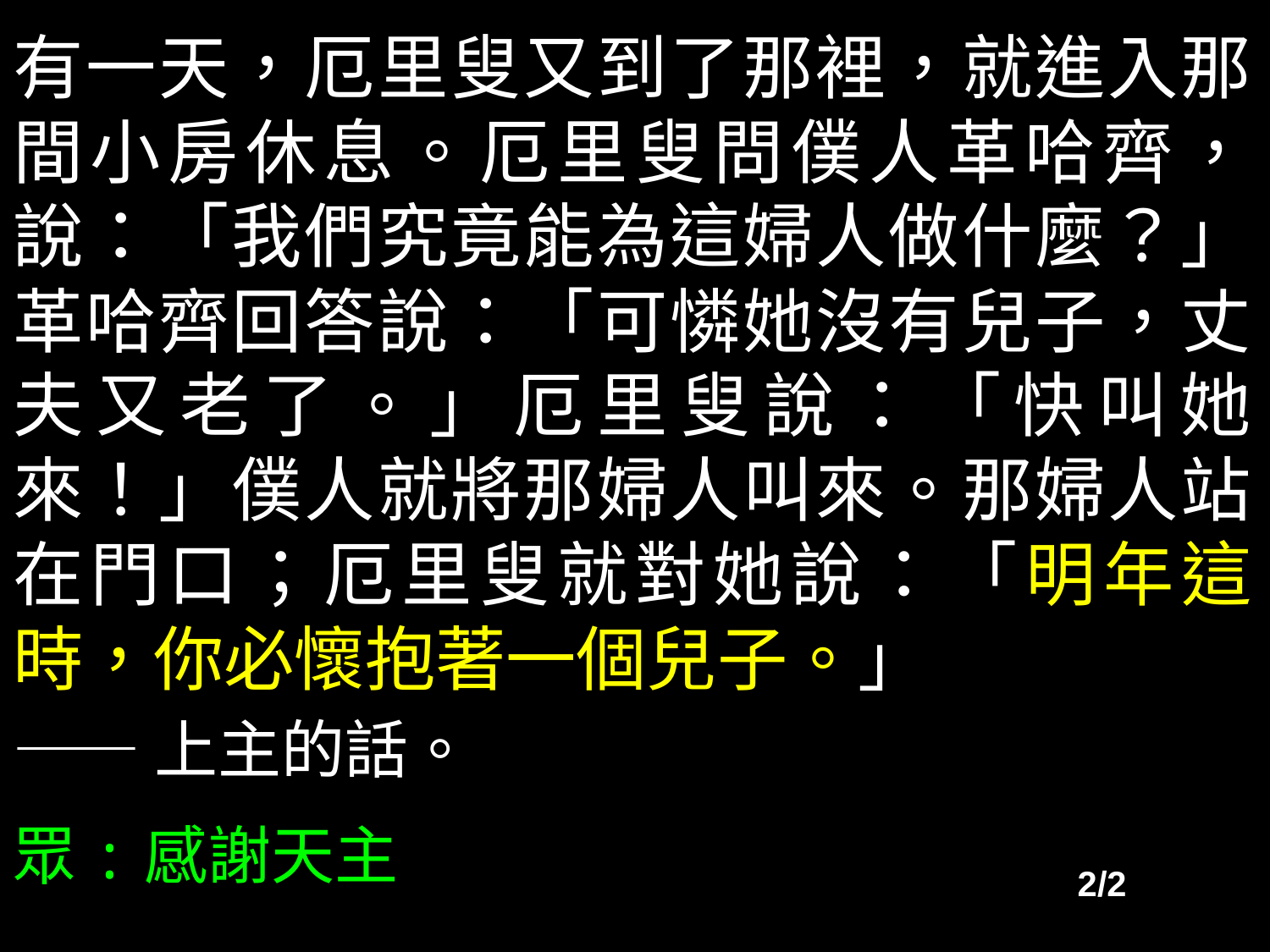

有一天，厄里叟又到了那裡，就進入那間小房休息。厄里叟問僕人革哈齊，說：「我們究竟能為這婦人做什麼？」革哈齊回答說：「可憐她沒有兒子，丈夫又老了。」厄里叟說：「快叫她來！」僕人就將那婦人叫來。那婦人站在門口；厄里叟就對她說：「明年這時，你必懷抱著一個兒子。」
——上主的話。
眾:感謝天主
2/2